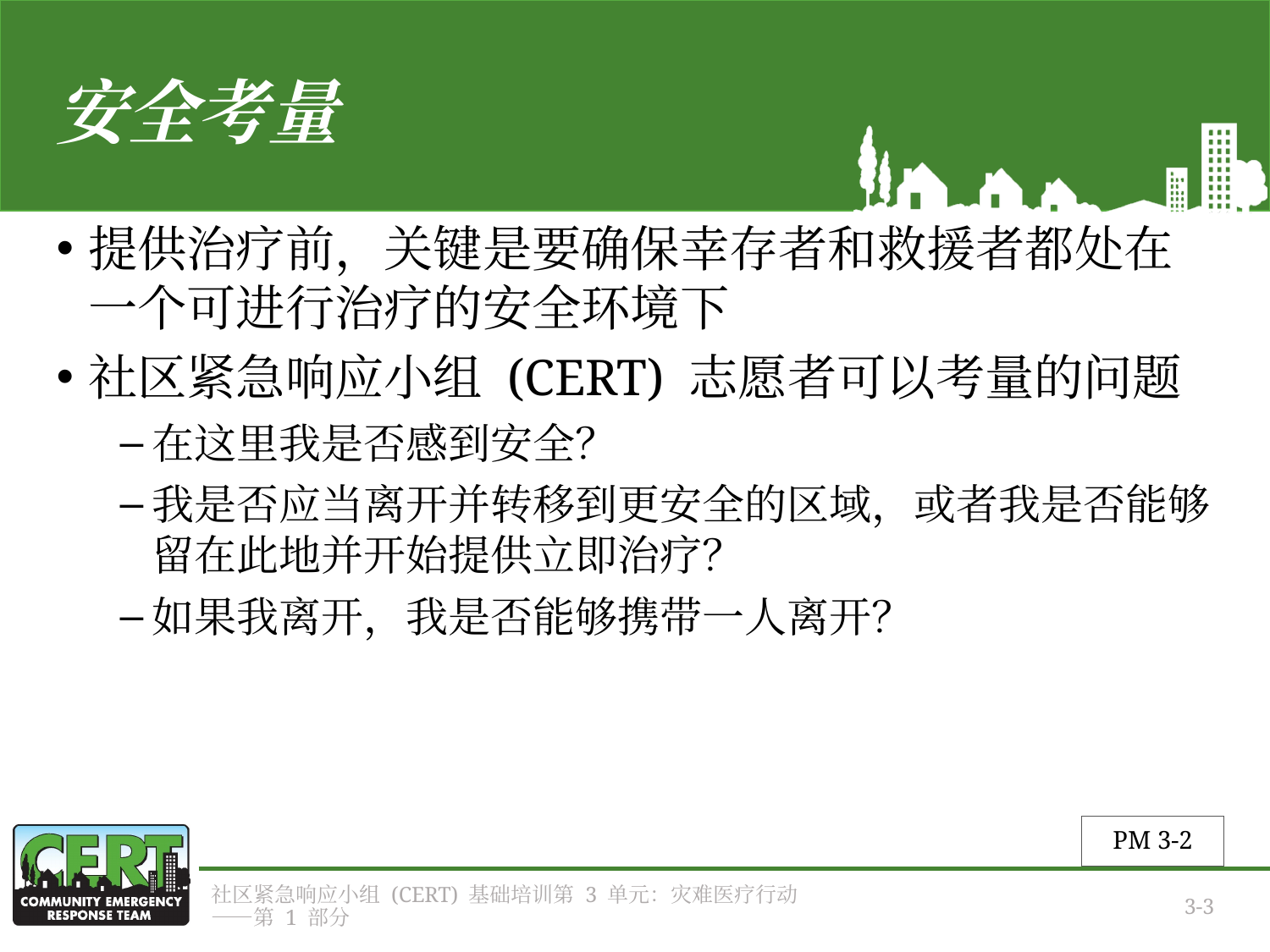

# 安全考量
提供治疗前，关键是要确保幸存者和救援者都处在一个可进行治疗的安全环境下
社区紧急响应小组 (CERT) 志愿者可以考量的问题
在这里我是否感到安全？
我是否应当离开并转移到更安全的区域，或者我是否能够留在此地并开始提供立即治疗？
如果我离开，我是否能够携带一人离开？

PM 3-2
社区紧急响应小组 (CERT) 基础培训第 3 单元：灾难医疗行动——第 1 部分
3-3